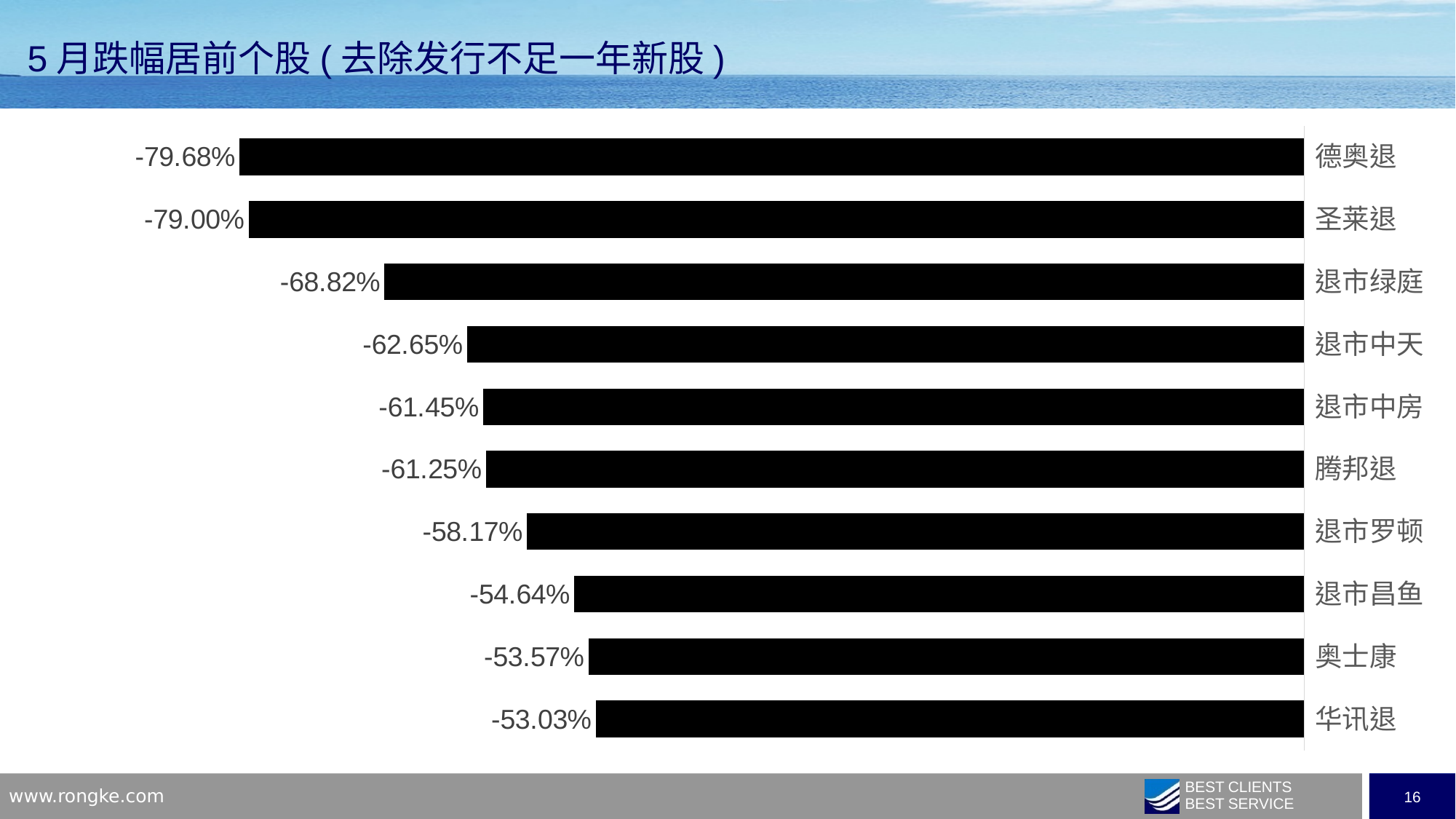

5月跌幅居前个股(去除发行不足一年新股)

### Chart

| Category | 系列 1 |
|---|---|
| 华讯退 | -0.5303 |
| 奥士康 | -0.5357 |
| 退市昌鱼 | -0.5464 |
| 退市罗顿 | -0.5817 |
| 腾邦退 | -0.6125 |
| 退市中房 | -0.6145 |
| 退市中天 | -0.6265 |
| 退市绿庭 | -0.6881999999999999 |
| 圣莱退 | -0.79 |
| 德奥退 | -0.7968000000000001 |